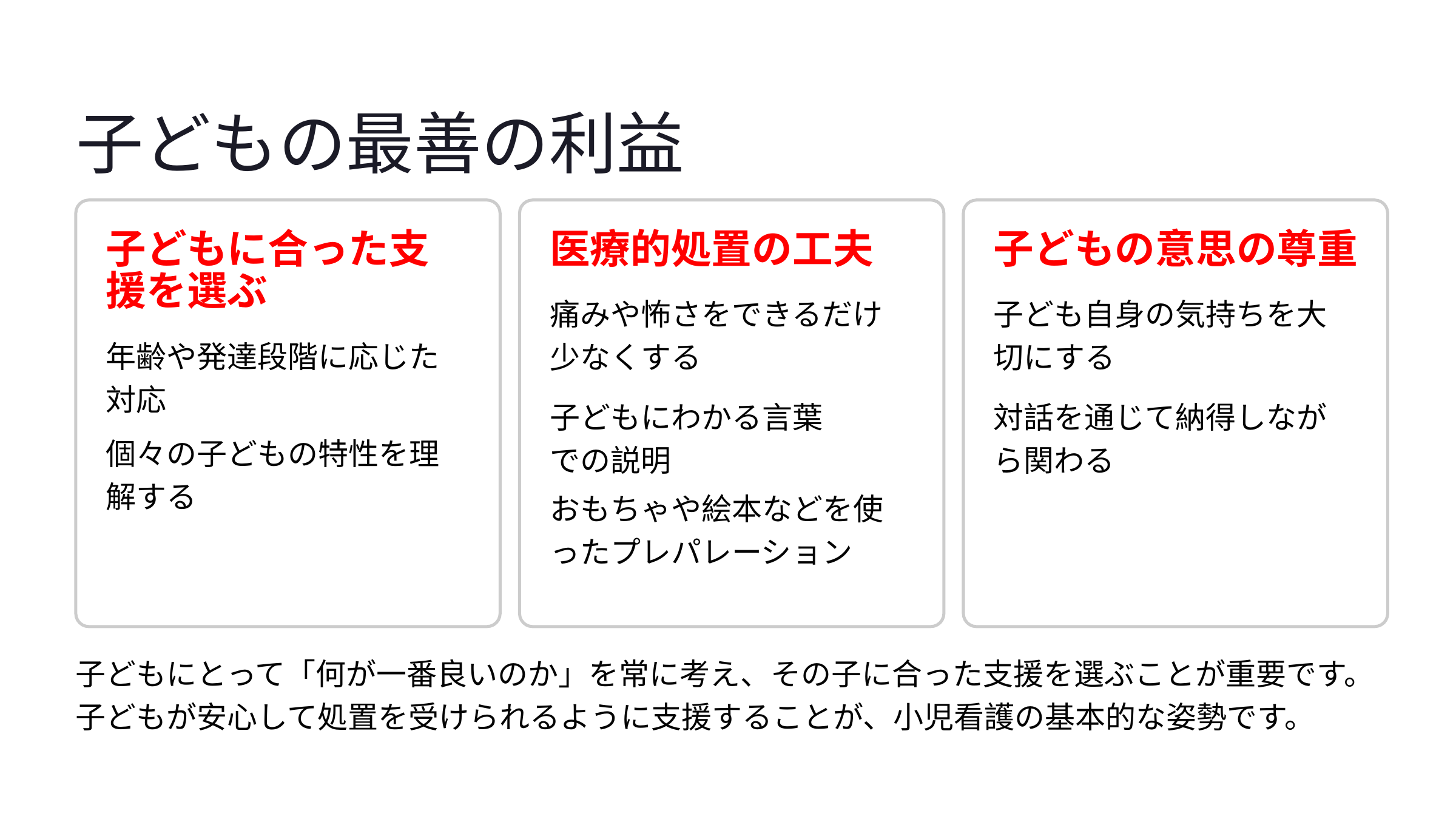

子どもの最善の利益

子どもに合った支援を選ぶ
医療的処置の工夫
子どもの意思の尊重
痛みや怖さをできるだけ少なくする
子ども自身の気持ちを大切にする
年齢や発達段階に応じた
対応
子どもにわかる言葉
での説明
対話を通じて納得しながら関わる
個々の子どもの特性を理解する
おもちゃや絵本などを使ったプレパレーション
子どもにとって「何が一番良いのか」を常に考え、その子に合った支援を選ぶことが重要です。子どもが安心して処置を受けられるように支援することが、小児看護の基本的な姿勢です。